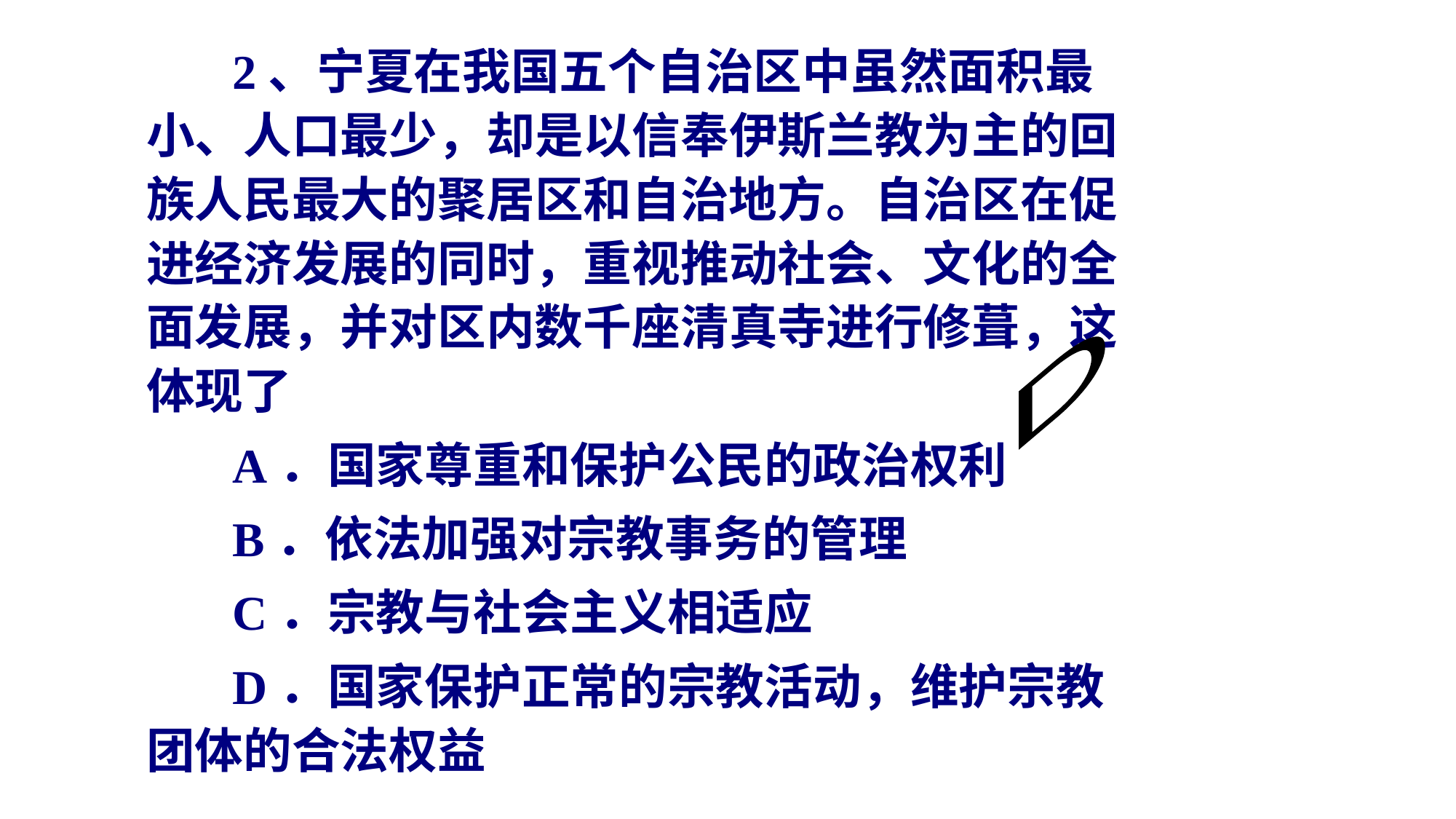

2、宁夏在我国五个自治区中虽然面积最小、人口最少，却是以信奉伊斯兰教为主的回族人民最大的聚居区和自治地方。自治区在促进经济发展的同时，重视推动社会、文化的全面发展，并对区内数千座清真寺进行修葺，这体现了
A．国家尊重和保护公民的政治权利
B．依法加强对宗教事务的管理
C．宗教与社会主义相适应
D．国家保护正常的宗教活动，维护宗教团体的合法权益
D